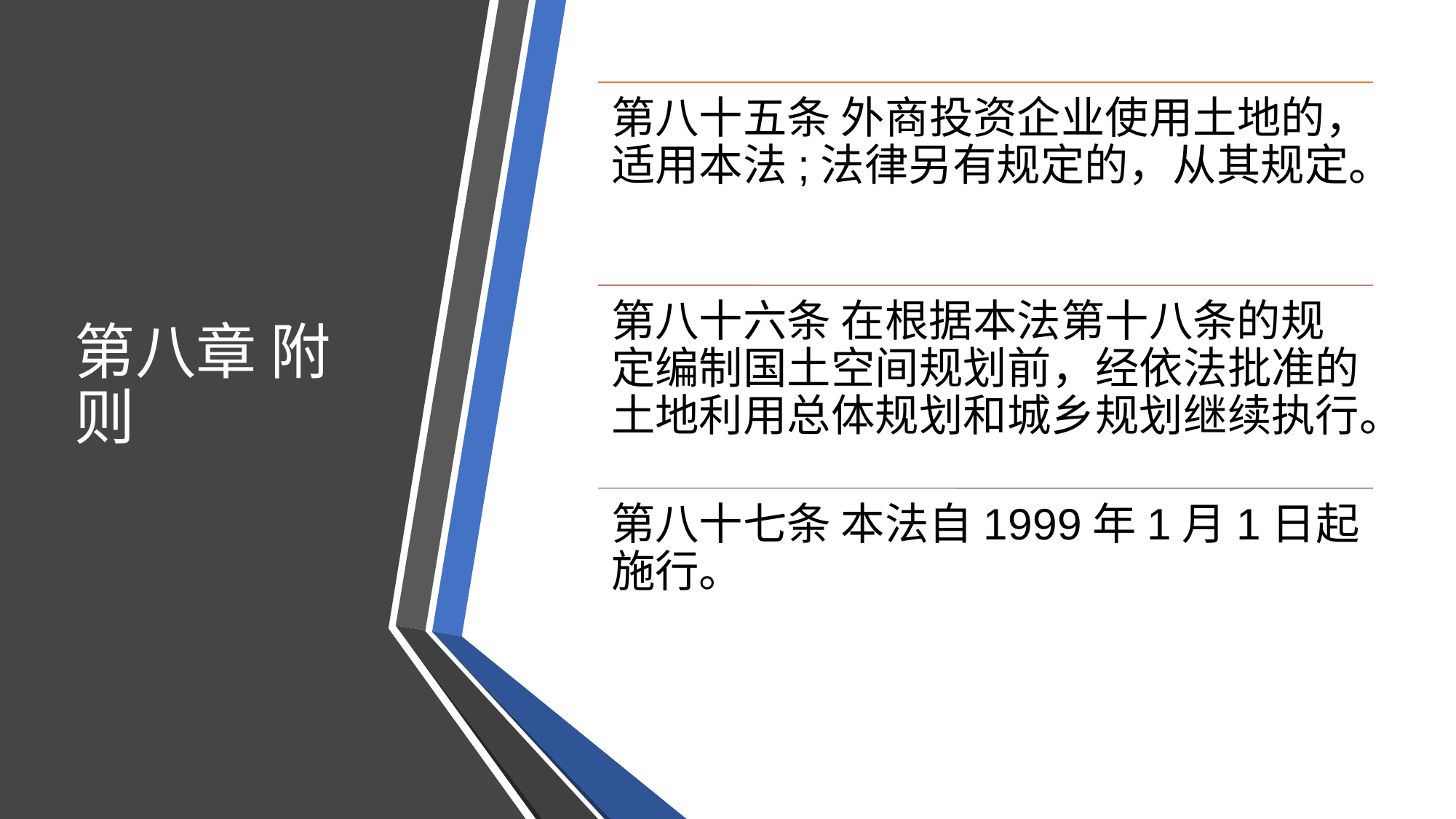

# 第八章 附则
第八十五条 外商投资企业使用土地的，适用本法;法律另有规定的，从其规定。
第八十六条 在根据本法第十八条的规定编制国土空间规划前，经依法批准的土地利用总体规划和城乡规划继续执行。
第八十七条 本法自1999年1月1日起施行。